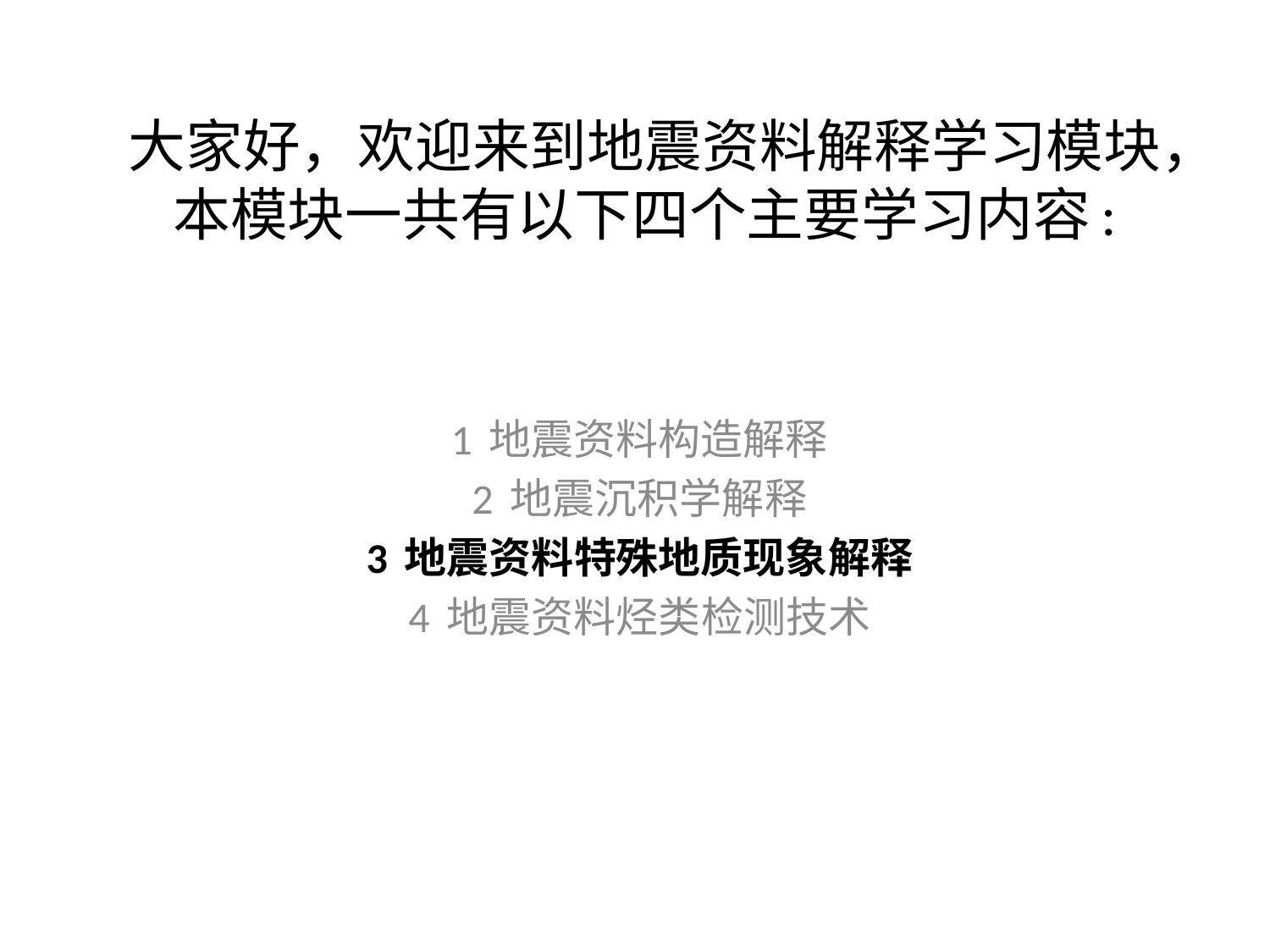

# 大家好，欢迎来到地震资料解释学习模块，本模块一共有以下四个主要学习内容:
1 地震资料构造解释
2 地震沉积学解释
3 地震资料特殊地质现象解释
4 地震资料烃类检测技术